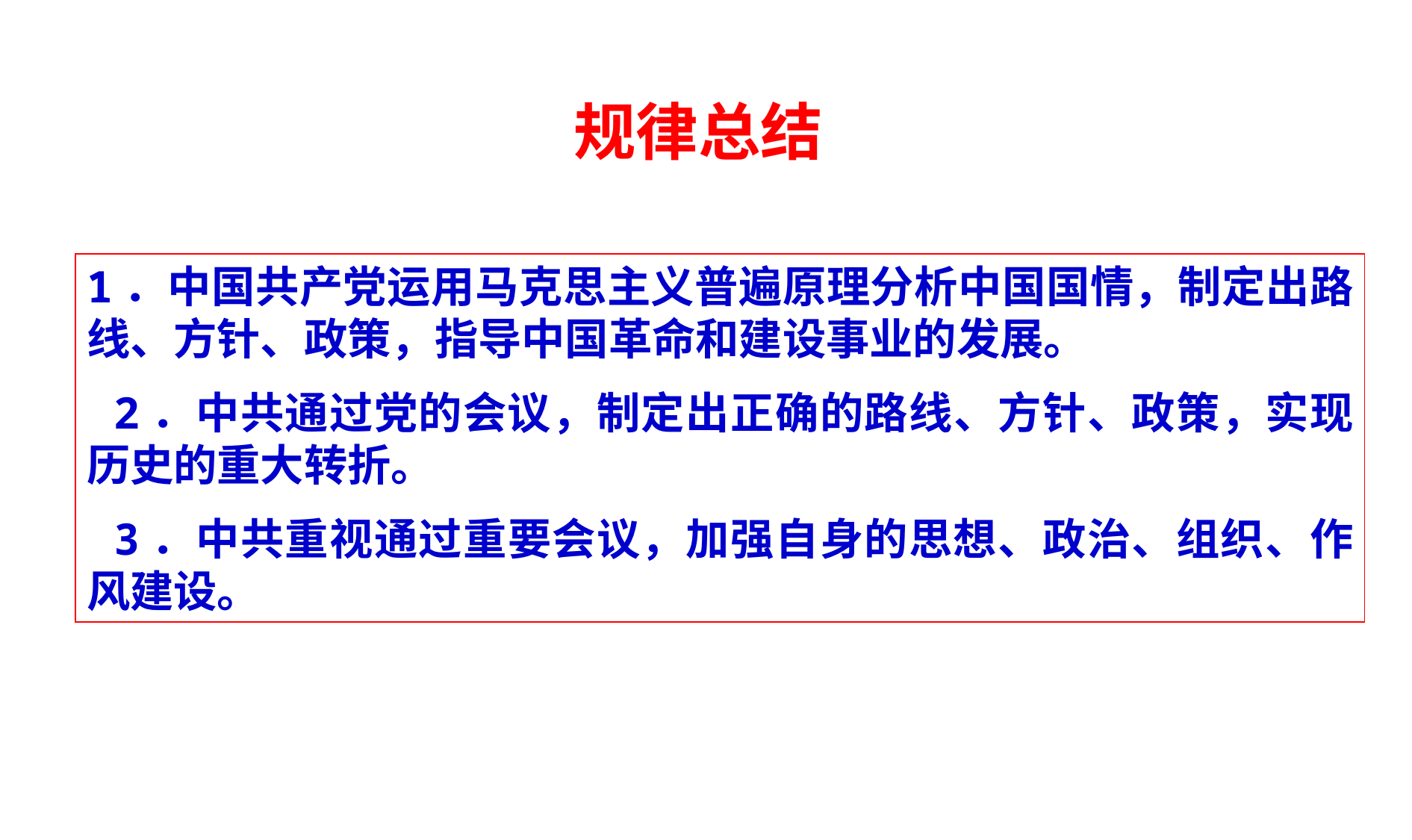

规律总结
1．中国共产党运用马克思主义普遍原理分析中国国情，制定出路线、方针、政策，指导中国革命和建设事业的发展。
 2．中共通过党的会议，制定出正确的路线、方针、政策，实现历史的重大转折。
 3．中共重视通过重要会议，加强自身的思想、政治、组织、作风建设。